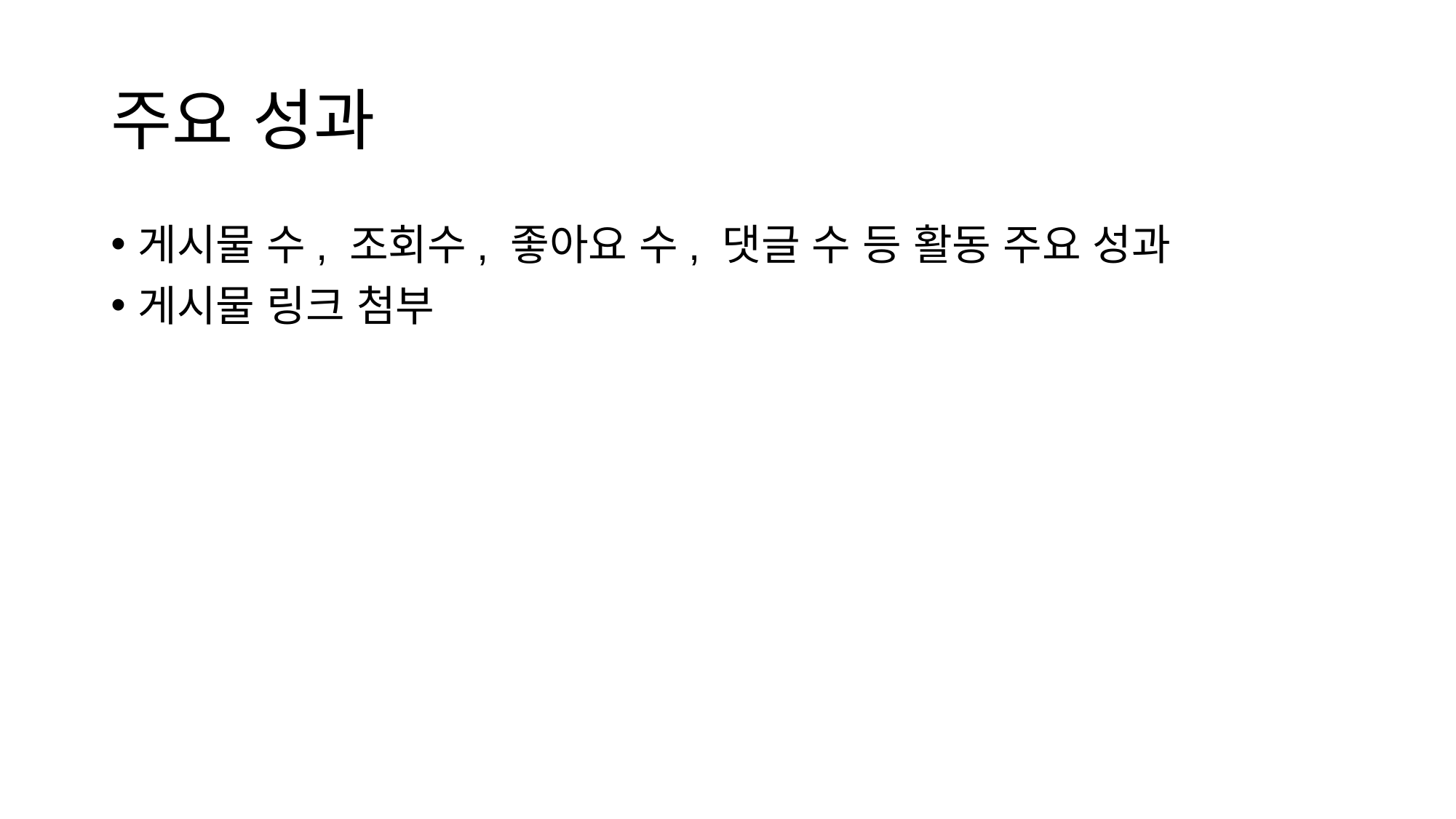

# 주요 성과
게시물 수, 조회수, 좋아요 수, 댓글 수 등 활동 주요 성과
게시물 링크 첨부